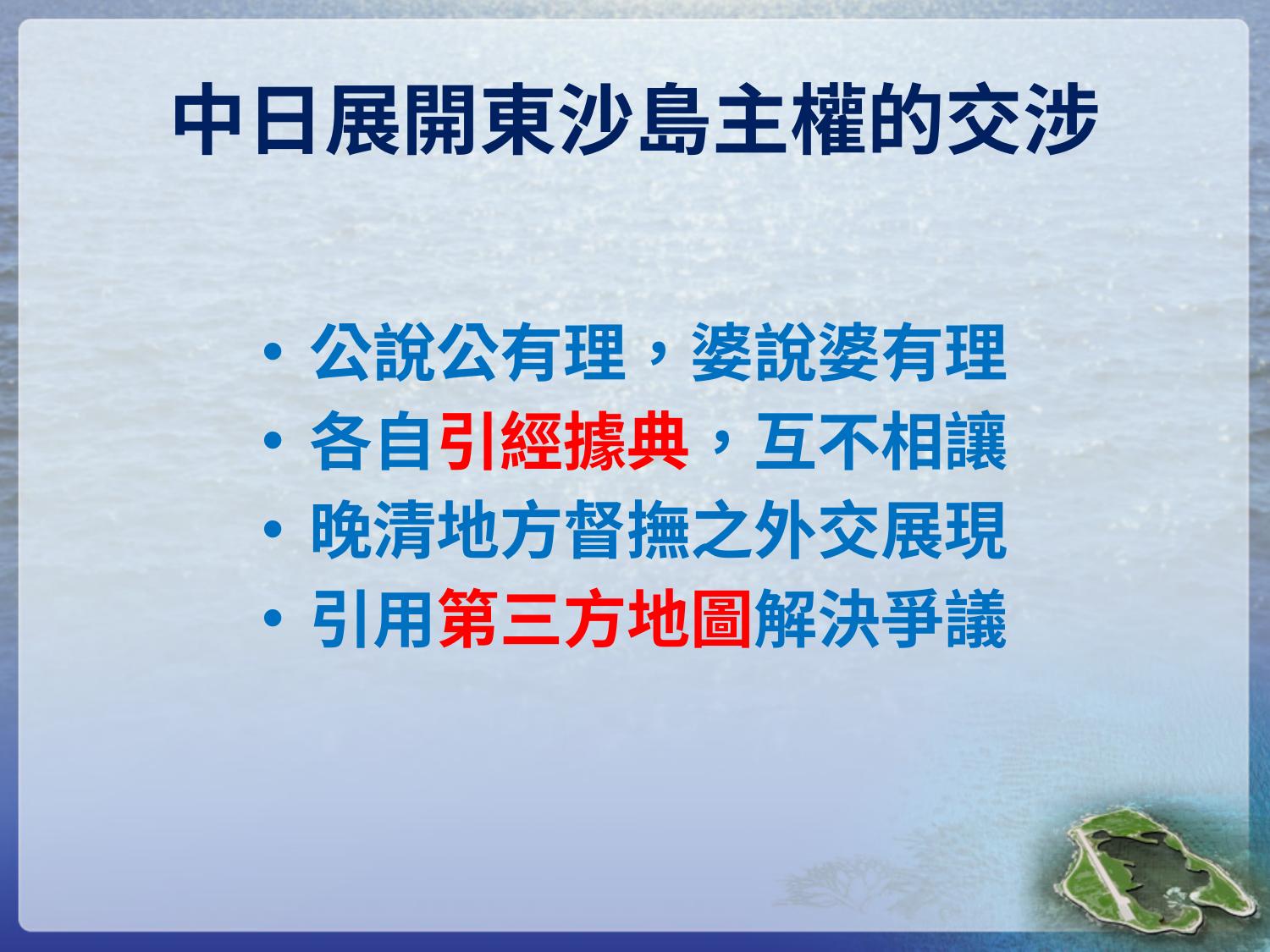

# 中日展開東沙島主權的交涉
公說公有理，婆說婆有理
各自引經據典，互不相讓
晚清地方督撫之外交展現
引用第三方地圖解決爭議